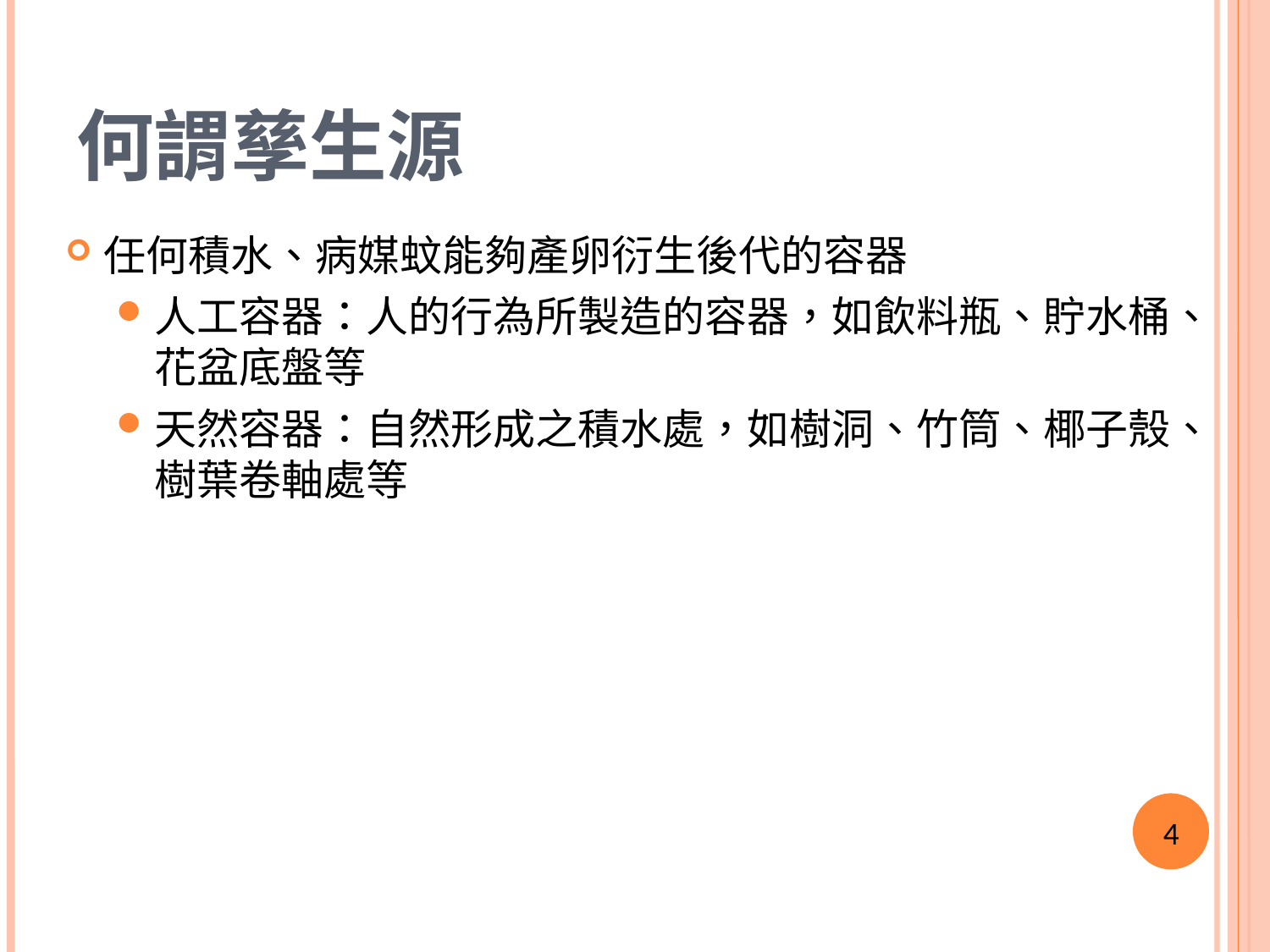

# 何謂孳生源
任何積水、病媒蚊能夠產卵衍生後代的容器
人工容器：人的行為所製造的容器，如飲料瓶、貯水桶、花盆底盤等
天然容器：自然形成之積水處，如樹洞、竹筒、椰子殼、樹葉卷軸處等
4